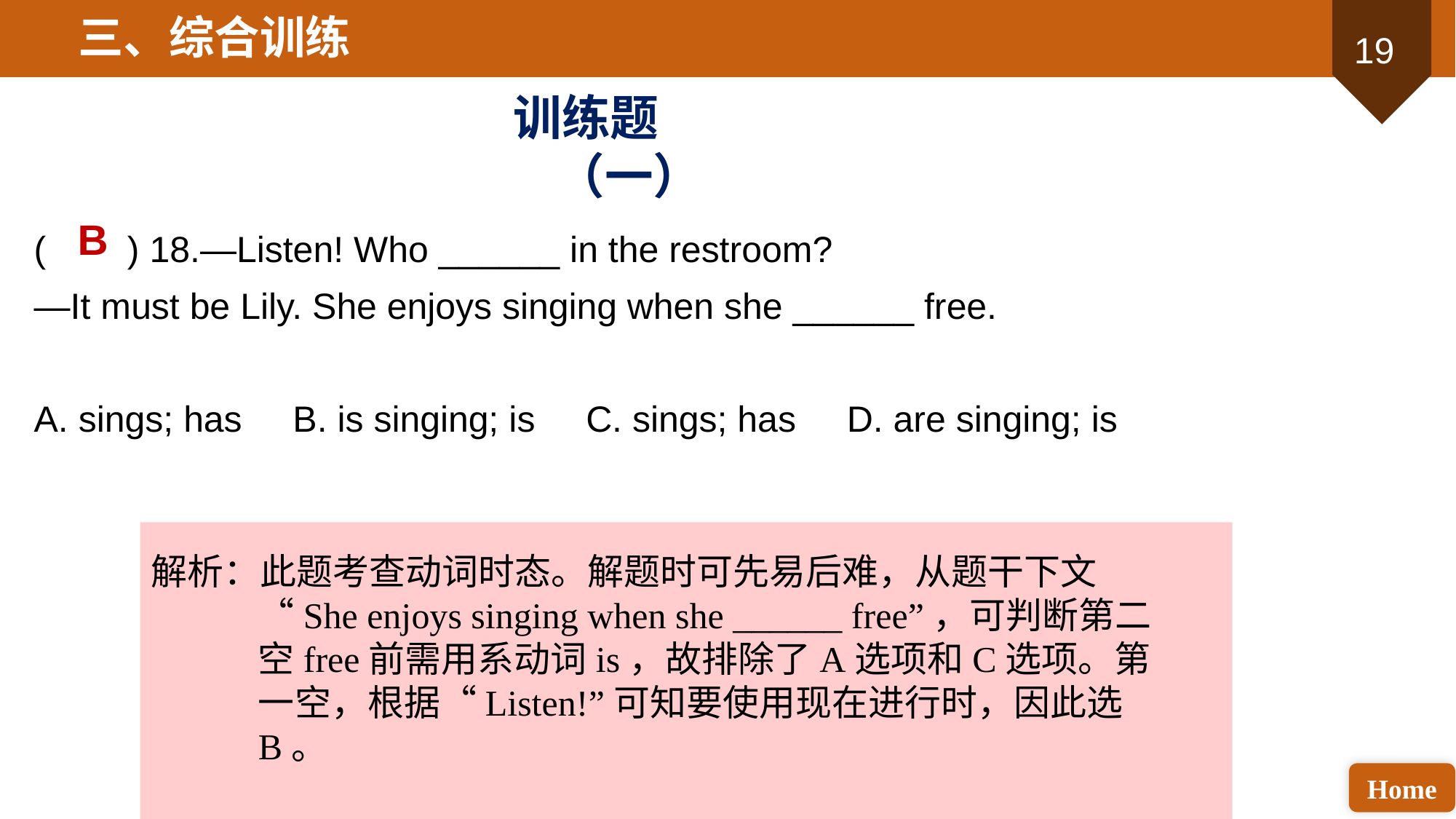

三、综合训练
训练题（一）
B
(        ) 18.—Listen! Who ______ in the restroom?
—It must be Lily. She enjoys singing when she ______ free.

A. sings; has     B. is singing; is     C. sings; has     D. are singing; is

解析：此题考查动词时态。解题时可先易后难，从题干下文“She enjoys singing when she ______ free”，可判断第二空free前需用系动词is，故排除了A选项和C选项。第一空，根据“Listen!”可知要使用现在进行时，因此选B。